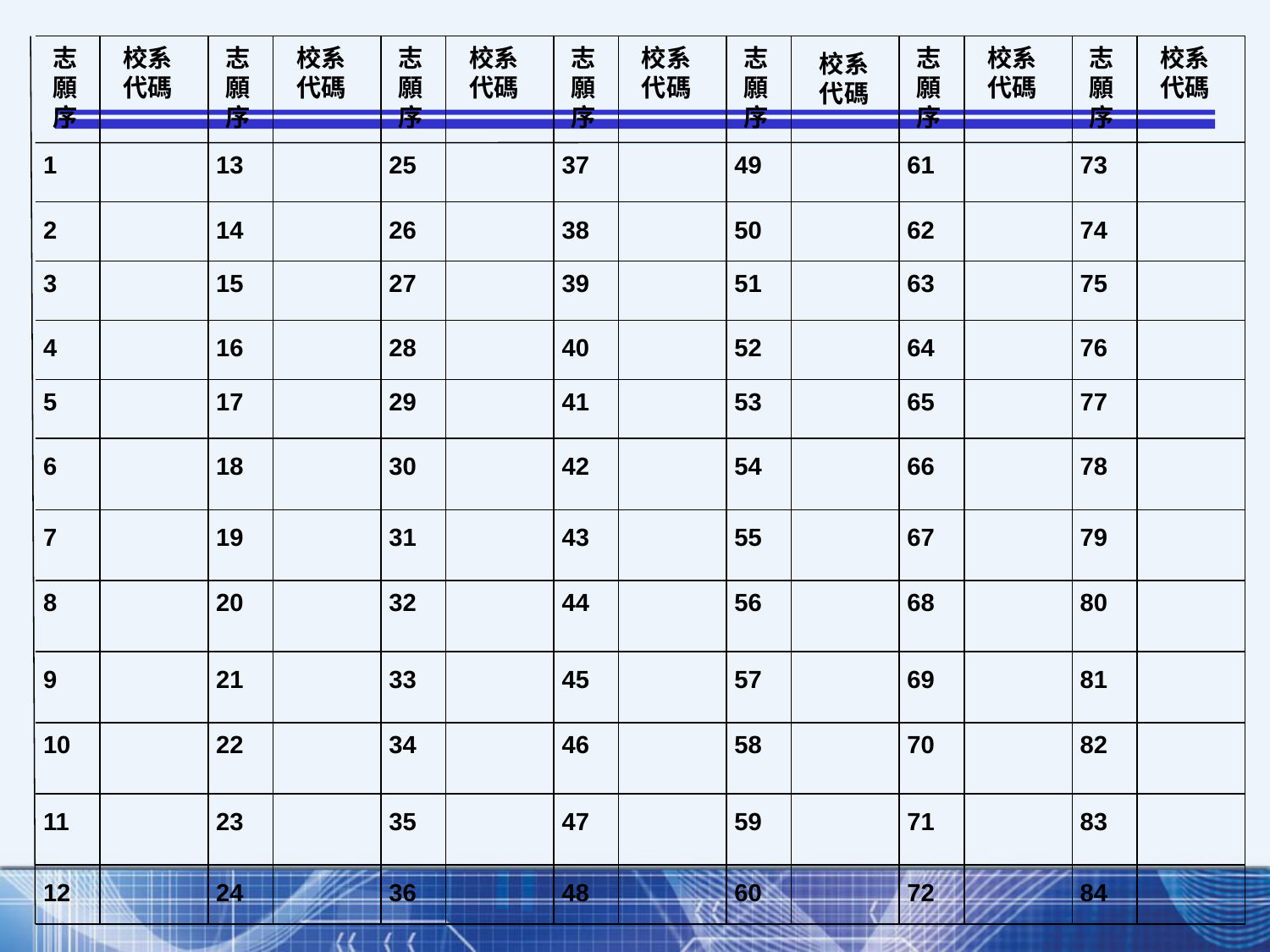

志願序
校系
代碼
志願序
校系代碼
志願序
校系代碼
志願序
校系
代碼
志願序
志願序
校系代碼
志願序
校系代碼
校系代碼
1
13
25
37
49
61
73
2
14
26
38
50
62
74
3
15
27
39
51
63
75
4
16
28
40
52
64
76
5
17
29
41
53
65
77
6
18
30
42
54
66
78
7
19
31
43
55
67
79
8
20
32
44
56
68
80
9
21
33
45
57
69
81
10
22
34
46
58
70
82
11
23
35
47
59
71
83
12
24
36
48
60
72
84